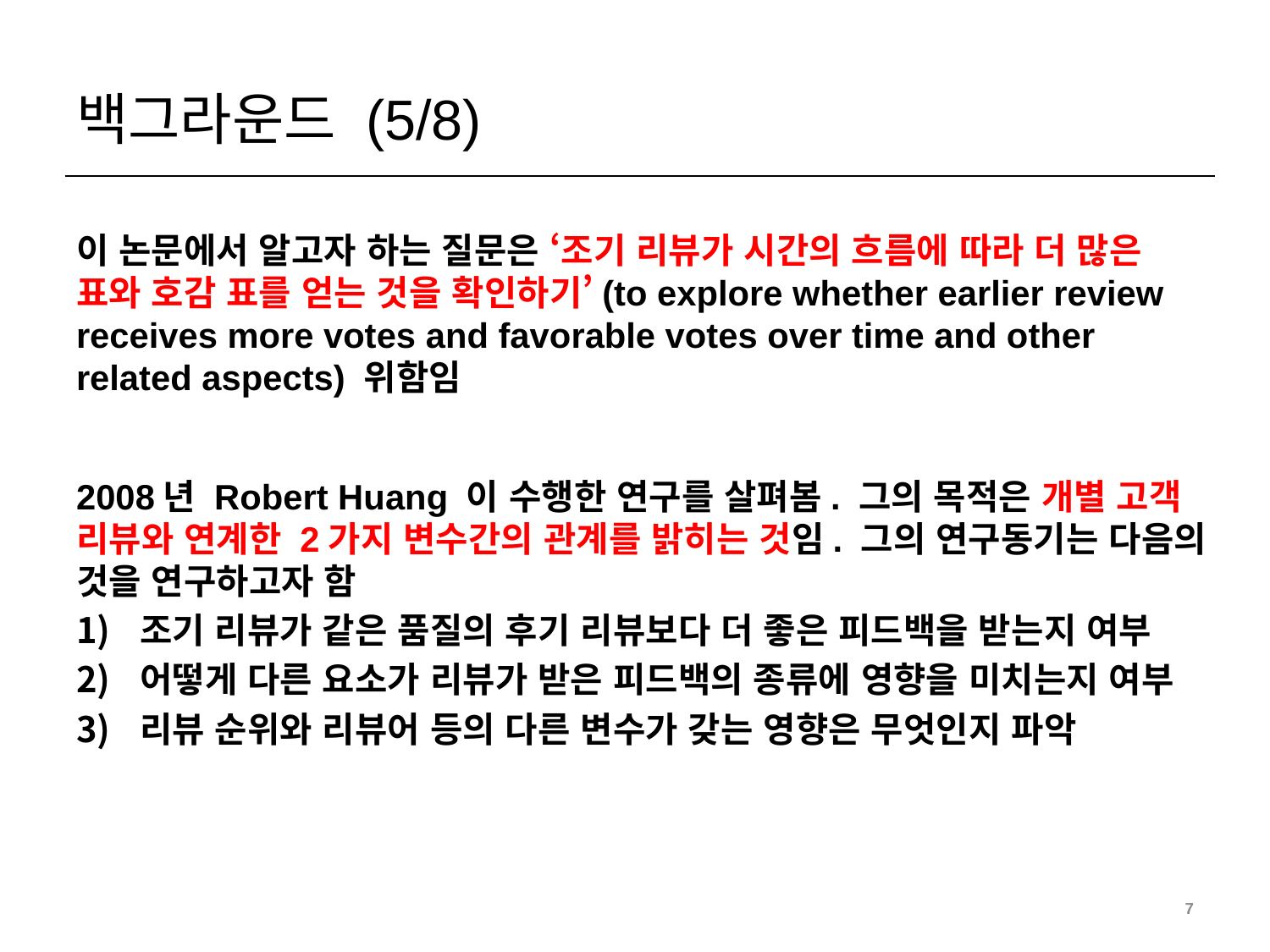

# 백그라운드 (5/8)
이 논문에서 알고자 하는 질문은 ‘조기 리뷰가 시간의 흐름에 따라 더 많은 표와 호감 표를 얻는 것을 확인하기’(to explore whether earlier review receives more votes and favorable votes over time and other related aspects) 위함임
2008년 Robert Huang 이 수행한 연구를 살펴봄. 그의 목적은 개별 고객 리뷰와 연계한 2가지 변수간의 관계를 밝히는 것임. 그의 연구동기는 다음의 것을 연구하고자 함
조기 리뷰가 같은 품질의 후기 리뷰보다 더 좋은 피드백을 받는지 여부
어떻게 다른 요소가 리뷰가 받은 피드백의 종류에 영향을 미치는지 여부
리뷰 순위와 리뷰어 등의 다른 변수가 갖는 영향은 무엇인지 파악
7